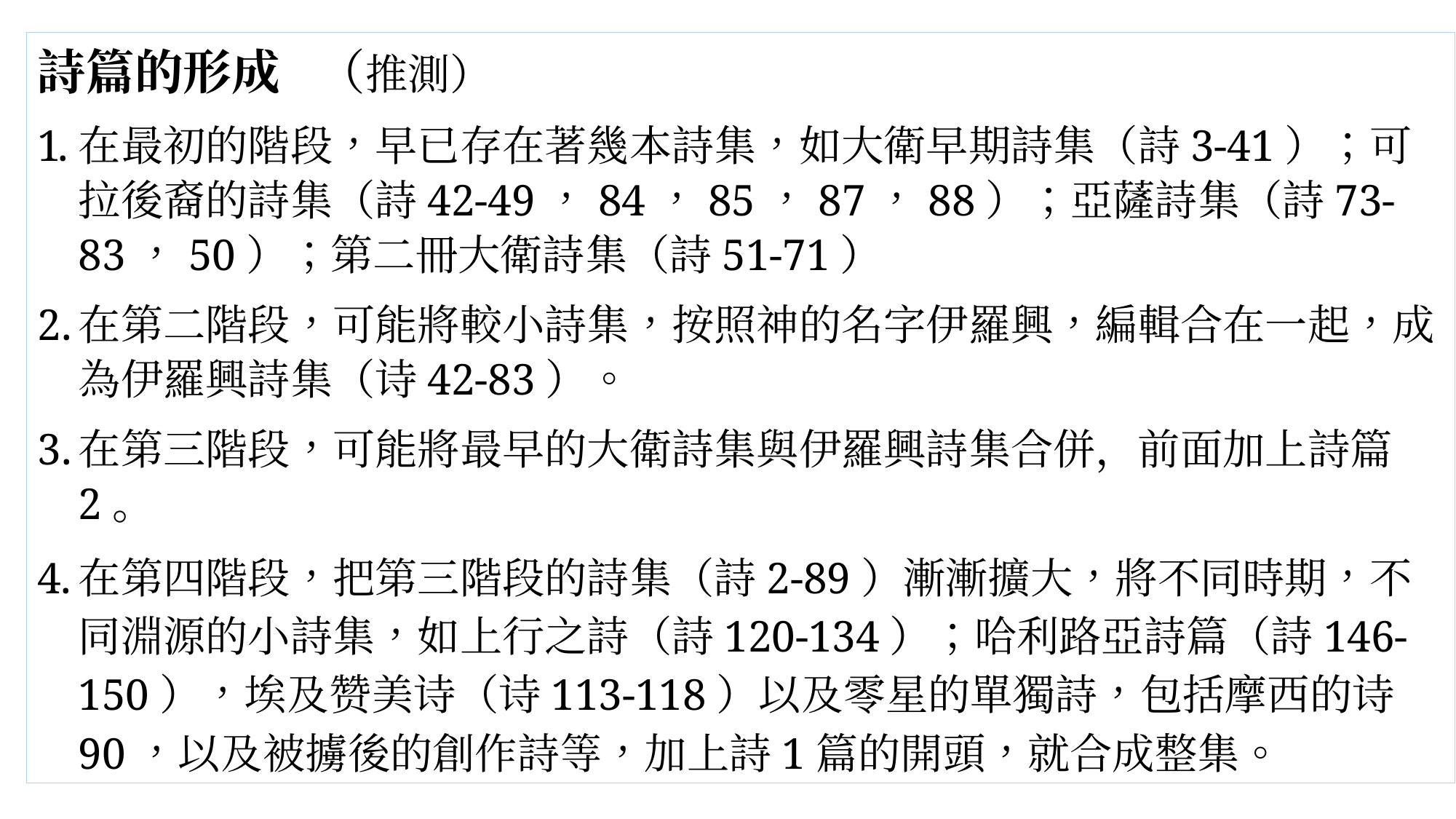

詩篇的形成   （推測）

在最初的階段，早已存在著幾本詩集，如大衛早期詩集（詩3-41）；可拉後裔的詩集（詩42-49，84，85，87，88）；亞薩詩集（詩73-83，50）；第二冊大衛詩集（詩51-71）

在第二階段，可能將較小詩集，按照神的名字伊羅興，編輯合在一起，成為伊羅興詩集（诗42-83）。

在第三階段，可能將最早的大衛詩集與伊羅興詩集合併，前面加上詩篇2。

在第四階段，把第三階段的詩集（詩2-89）漸漸擴大，將不同時期，不同淵源的小詩集，如上行之詩（詩120-134）；哈利路亞詩篇（詩146-150），埃及赞美诗（诗113-118）以及零星的單獨詩，包括摩西的诗90，以及被擄後的創作詩等，加上詩1篇的開頭，就合成整集。